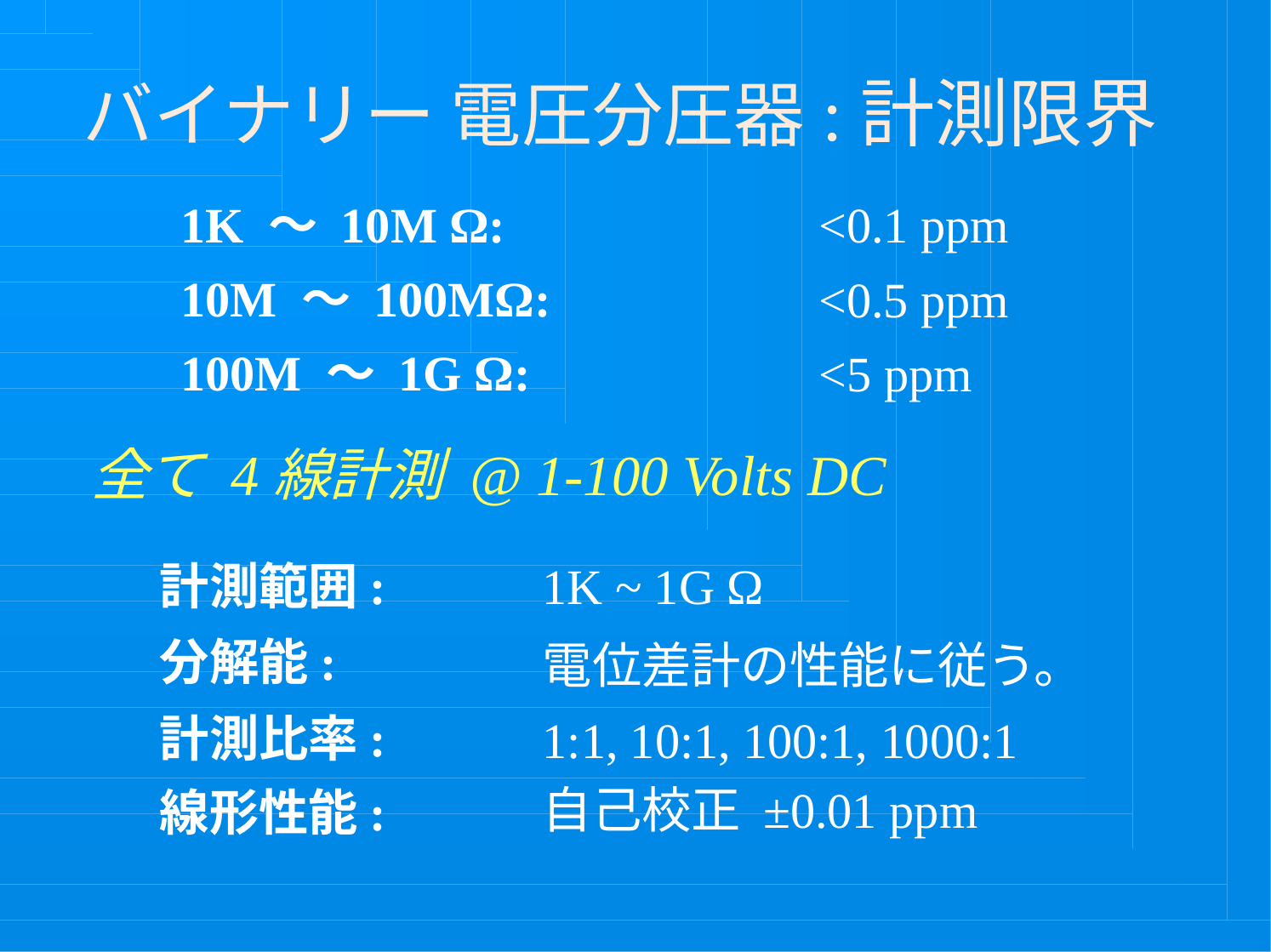

# バイナリー 電圧分圧器:計測限界

1K ～ 10M Ω:  10M ～ 100MΩ:  100M ～ 1G Ω:
<0.1 ppm
<0.5 ppm
<5 ppm

全て 4線計測 @ 1-100 Volts DC

計測範囲:
分解能:
計測比率:  線形性能:
1K ~ 1G Ω
電位差計の性能に従う。  1:1, 10:1, 100:1, 1000:1
自己校正 ±0.01 ppm